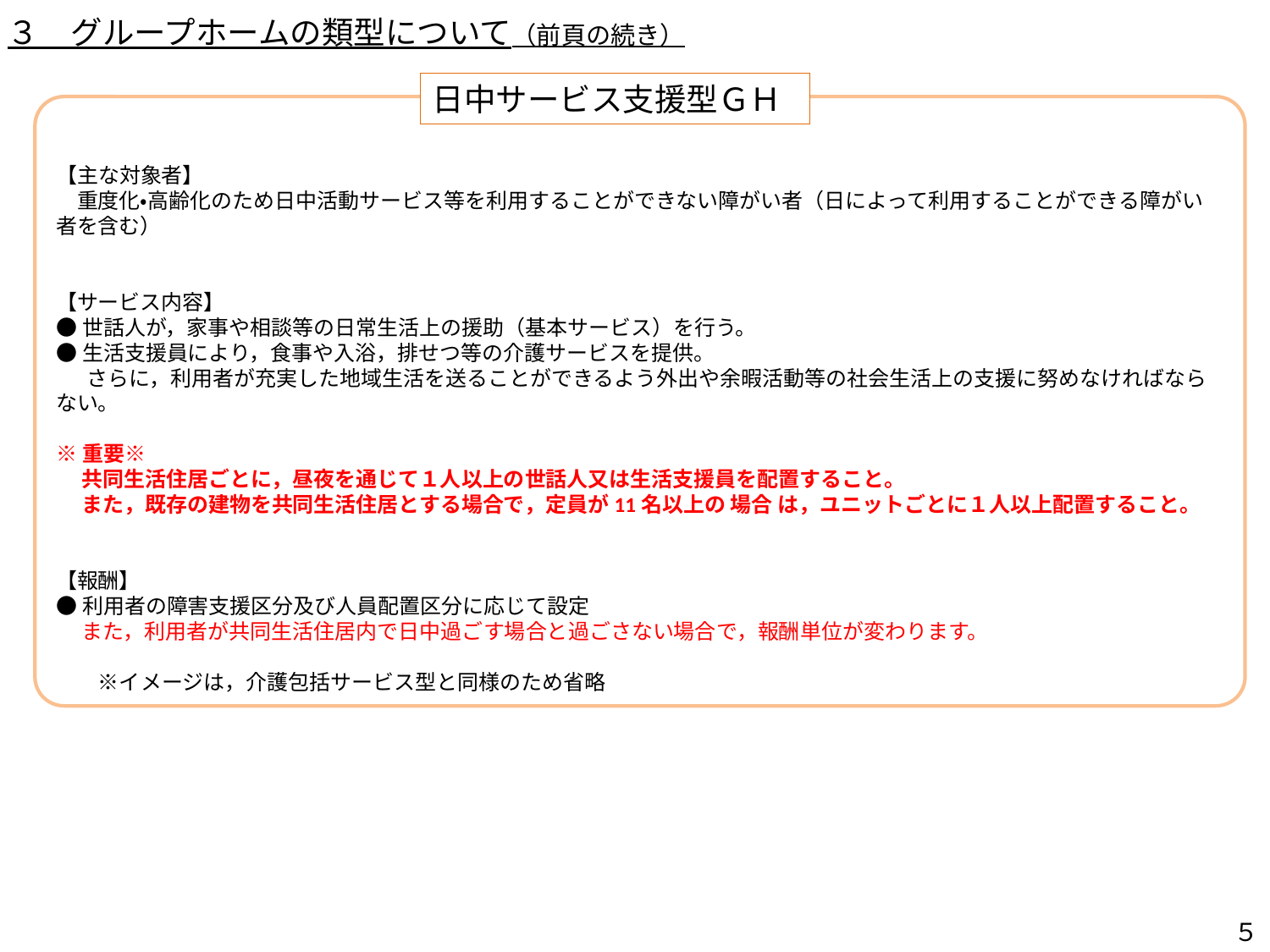

３　グループホームの類型について（前頁の続き）
日中サービス支援型ＧＨ

【主な対象者】
　重度化・高齢化のため日中活動サービス等を利用することができない障がい者（日によって利用することができる障がい者を含む）

【サービス内容】
●世話人が，家事や相談等の日常生活上の援助（基本サービス）を行う。
●生活支援員により，食事や入浴，排せつ等の介護サービスを提供。
 　さらに，利用者が充実した地域生活を送ることができるよう外出や余暇活動等の社会生活上の支援に努めなければならない。

※重要※
　 共同生活住居ごとに，昼夜を通じて１人以上の世話人又は生活支援員を配置すること。
　 また，既存の建物を共同生活住居とする場合で，定員が11名以上の 場合 は，ユニットごとに１人以上配置すること。

【報酬】
●利用者の障害支援区分及び人員配置区分に応じて設定
　 また，利用者が共同生活住居内で日中過ごす場合と過ごさない場合で，報酬単位が変わります。

　　※イメージは，介護包括サービス型と同様のため省略
５